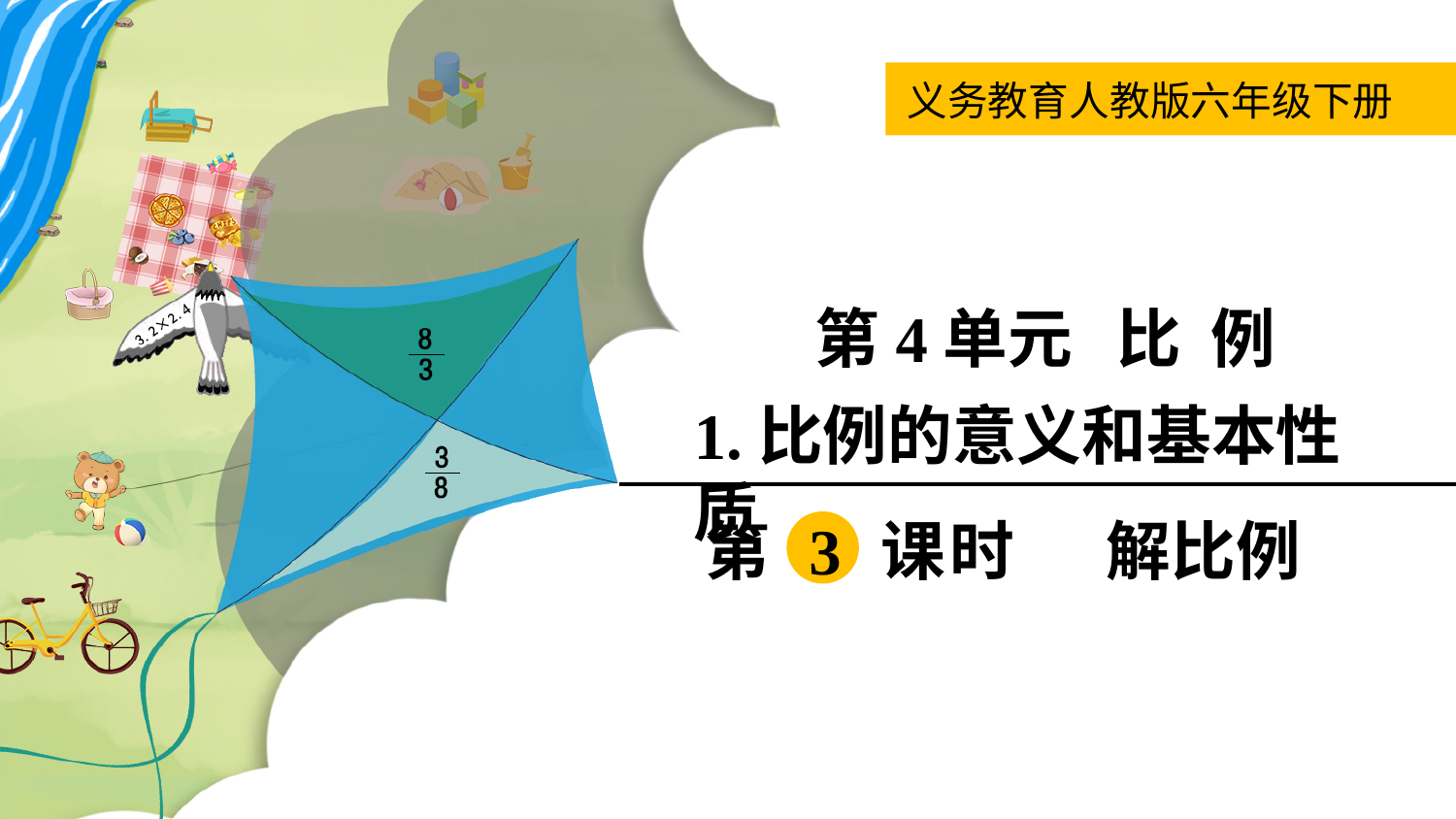

义务教育人教版六年级下册
第4单元   比  例
1.比例的意义和基本性质
第 3 课时
解比例